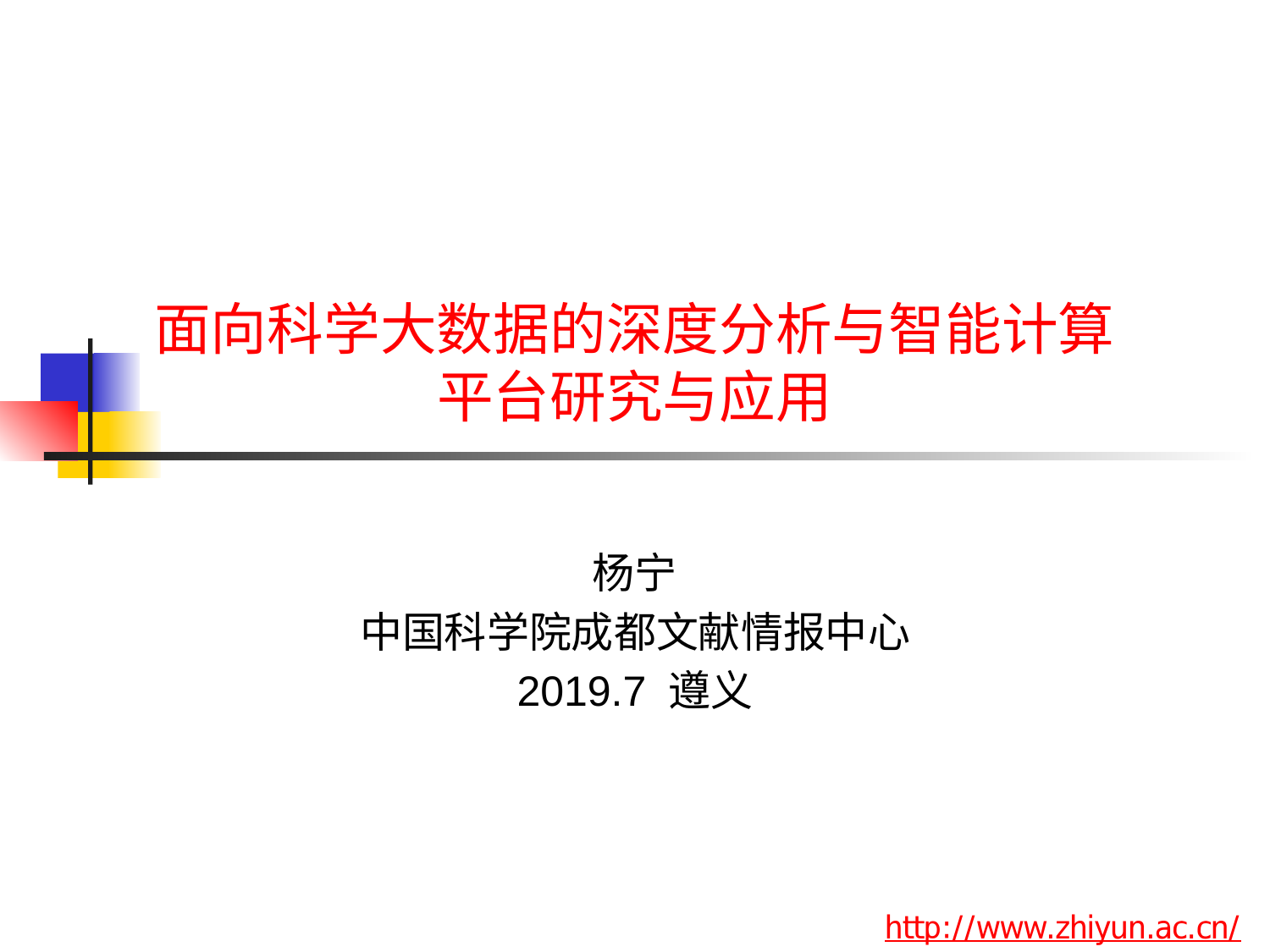

# 面向科学大数据的深度分析与智能计算 平台研究与应用
杨宁
中国科学院成都文献情报中心
2019.7 遵义

 http://www.zhiyun.ac.cn/